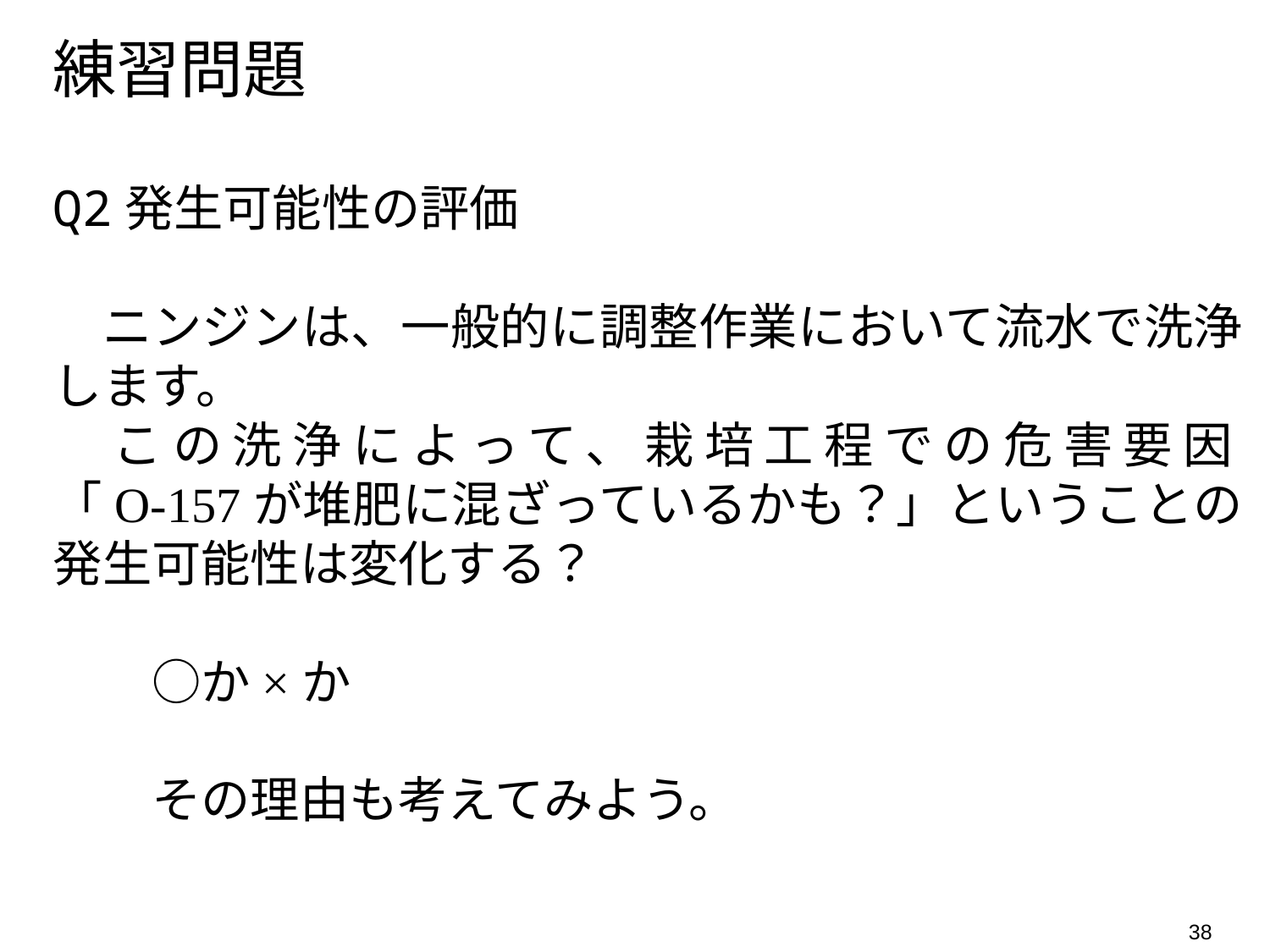

練習問題
Q2発生可能性の評価

　ニンジンは、一般的に調整作業において流水で洗浄します。
　この洗浄によって、栽培工程での危害要因
「O-157が堆肥に混ざっているかも？」ということの発生可能性は変化する？

　　○か×か

　　その理由も考えてみよう。

38